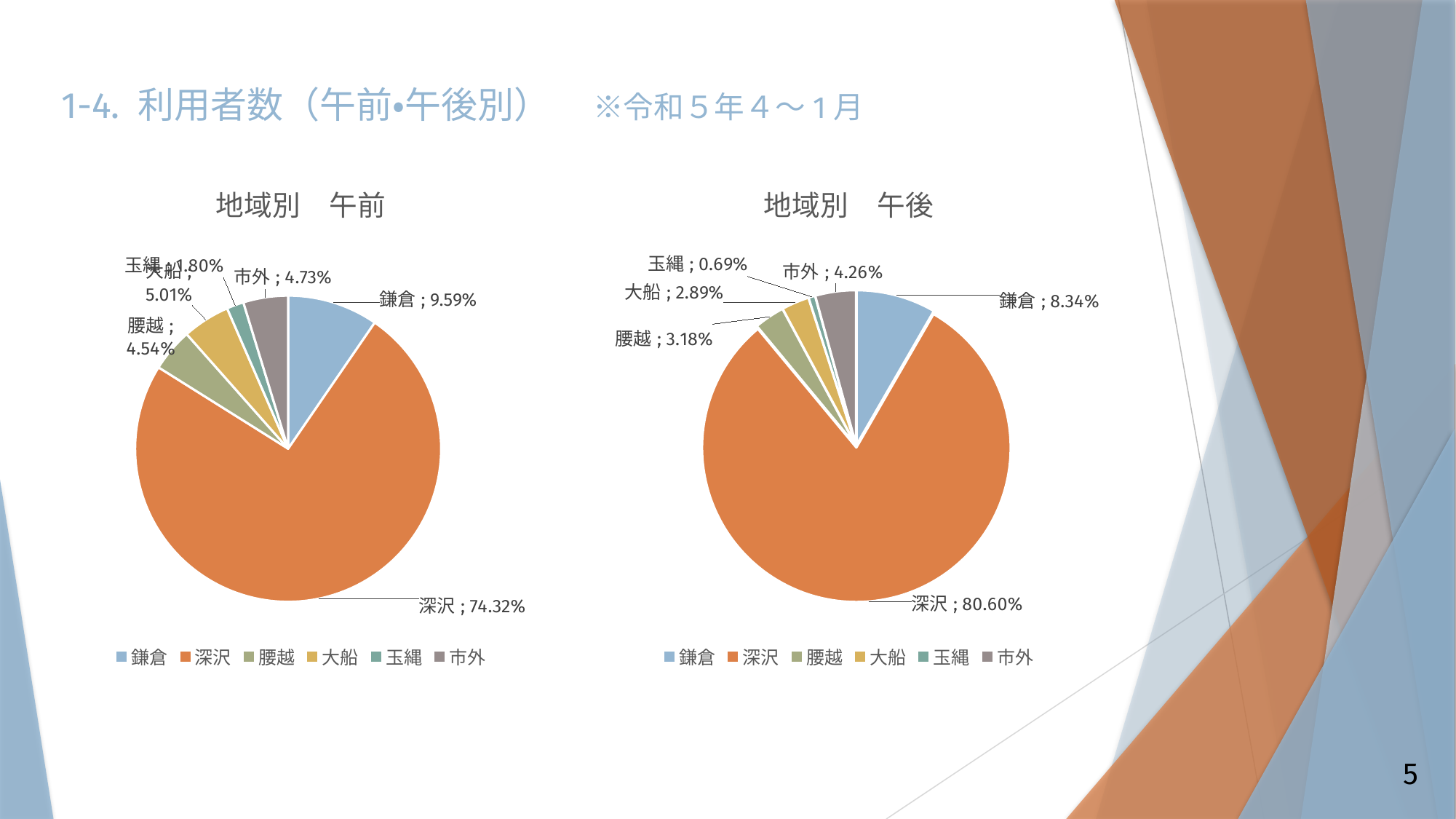

# 1-4. 利用者数（午前・午後別）　※令和５年４～1月

### Chart: 地域別　午前

| Category | 地域別　午前 |
|---|---|
| 鎌倉 | 0.09586 |
| 深沢 | 0.7432 |
| 腰越 | 0.0454 |
| 大船 | 0.0501 |
| 玉縄 | 0.01797 |
| 市外 | 0.0473 |

### Chart: 地域別　午後

| Category | 地域別　午後 |
|---|---|
| 鎌倉 | 0.0834 |
| 深沢 | 0.806 |
| 腰越 | 0.0318 |
| 大船 | 0.0289 |
| 玉縄 | 0.0069 |
| 市外 | 0.0426 |
5